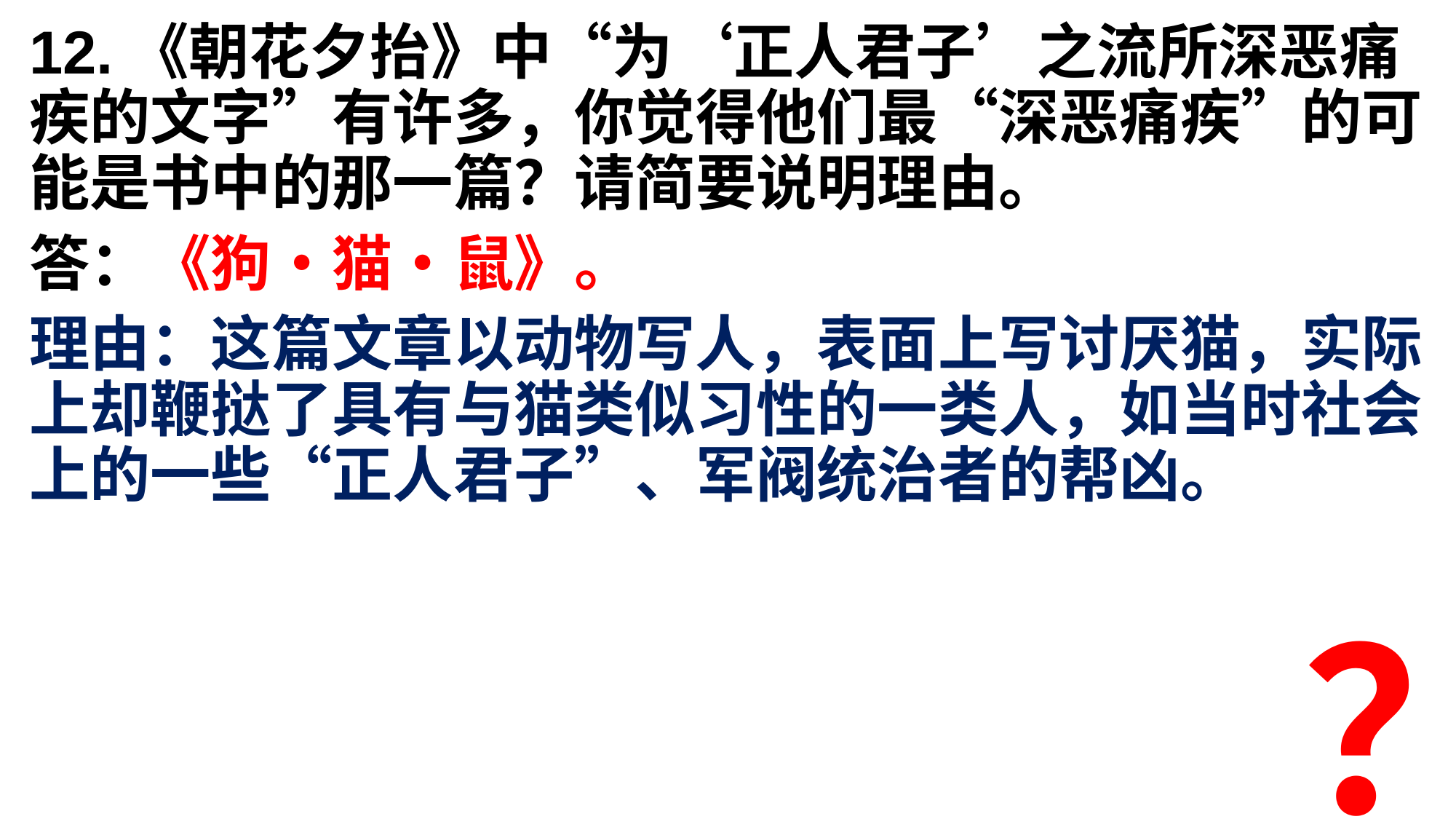

12.《朝花夕抬》中“为‘正人君子’之流所深恶痛疾的文字”有许多，你觉得他们最“深恶痛疾”的可能是书中的那一篇？请简要说明理由。
答：《狗•猫•鼠》。
理由：这篇文章以动物写人，表面上写讨厌猫，实际上却鞭挞了具有与猫类似习性的一类人，如当时社会上的一些“正人君子”、军阀统治者的帮凶。
？